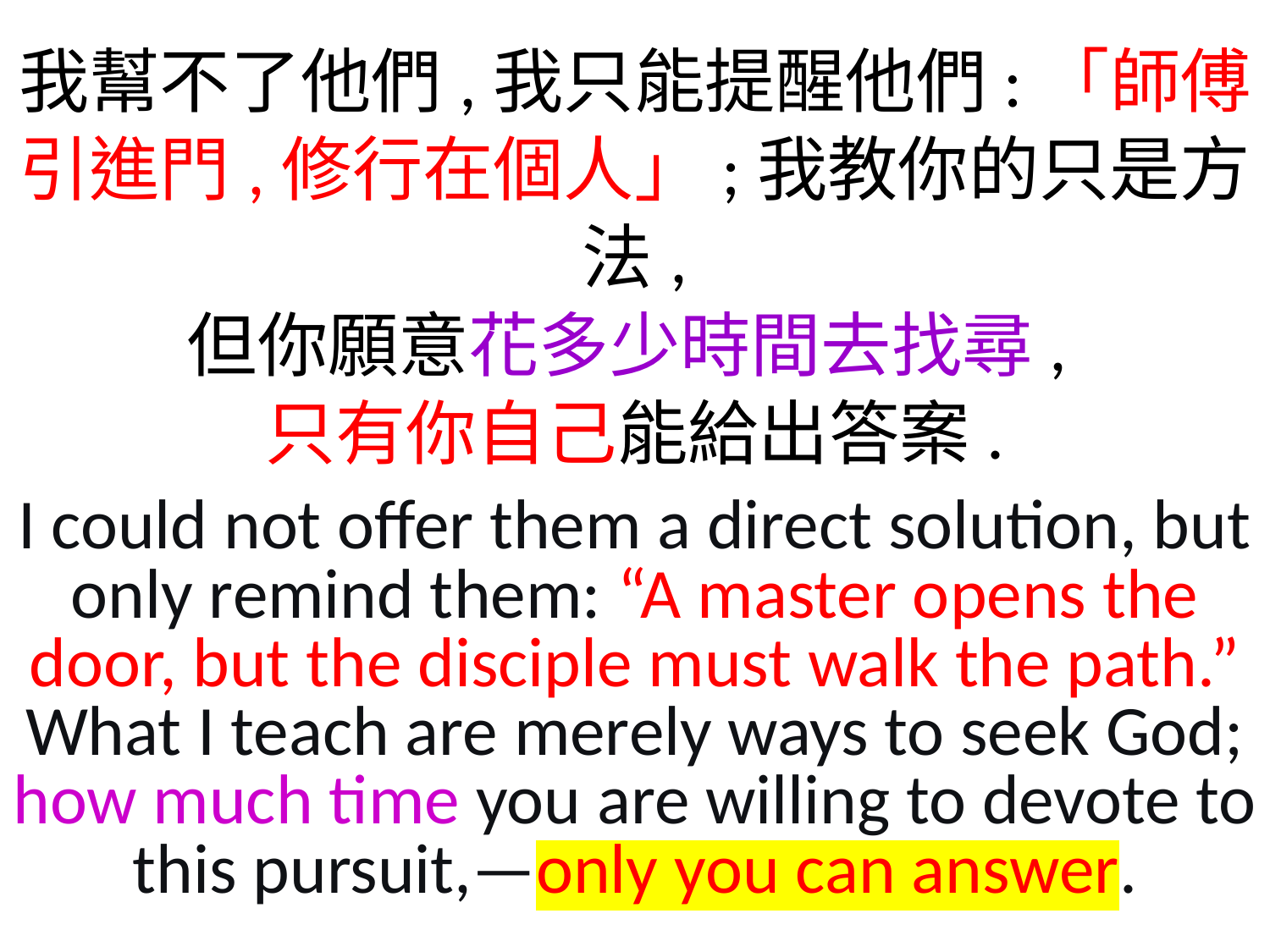

我幫不了他們,我只能提醒他們:「師傅引進門,修行在個人」;我教你的只是方法,
但你願意花多少時間去找尋,
只有你自己能給出答案.
I could not offer them a direct solution, but only remind them: “A master opens the door, but the disciple must walk the path.” What I teach are merely ways to seek God; how much time you are willing to devote to this pursuit,—only you can answer.